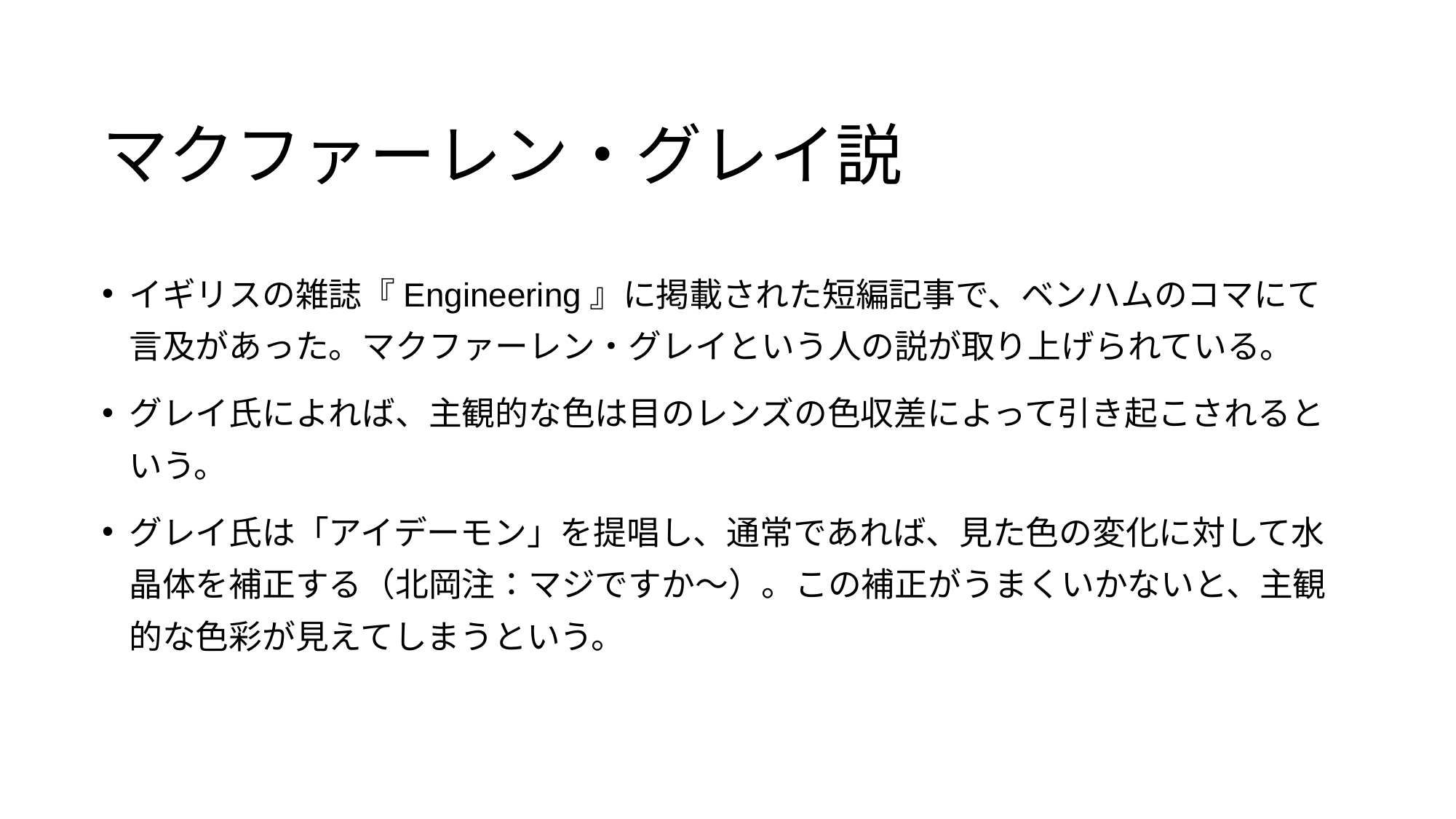

# マクファーレン・グレイ説
イギリスの雑誌『Engineering』に掲載された短編記事で、ベンハムのコマにて言及があった。マクファーレン・グレイという人の説が取り上げられている。
グレイ氏によれば、主観的な色は目のレンズの色収差によって引き起こされるという。
グレイ氏は「アイデーモン」を提唱し、通常であれば、見た色の変化に対して水晶体を補正する（北岡注：マジですか～）。この補正がうまくいかないと、主観的な色彩が見えてしまうという。